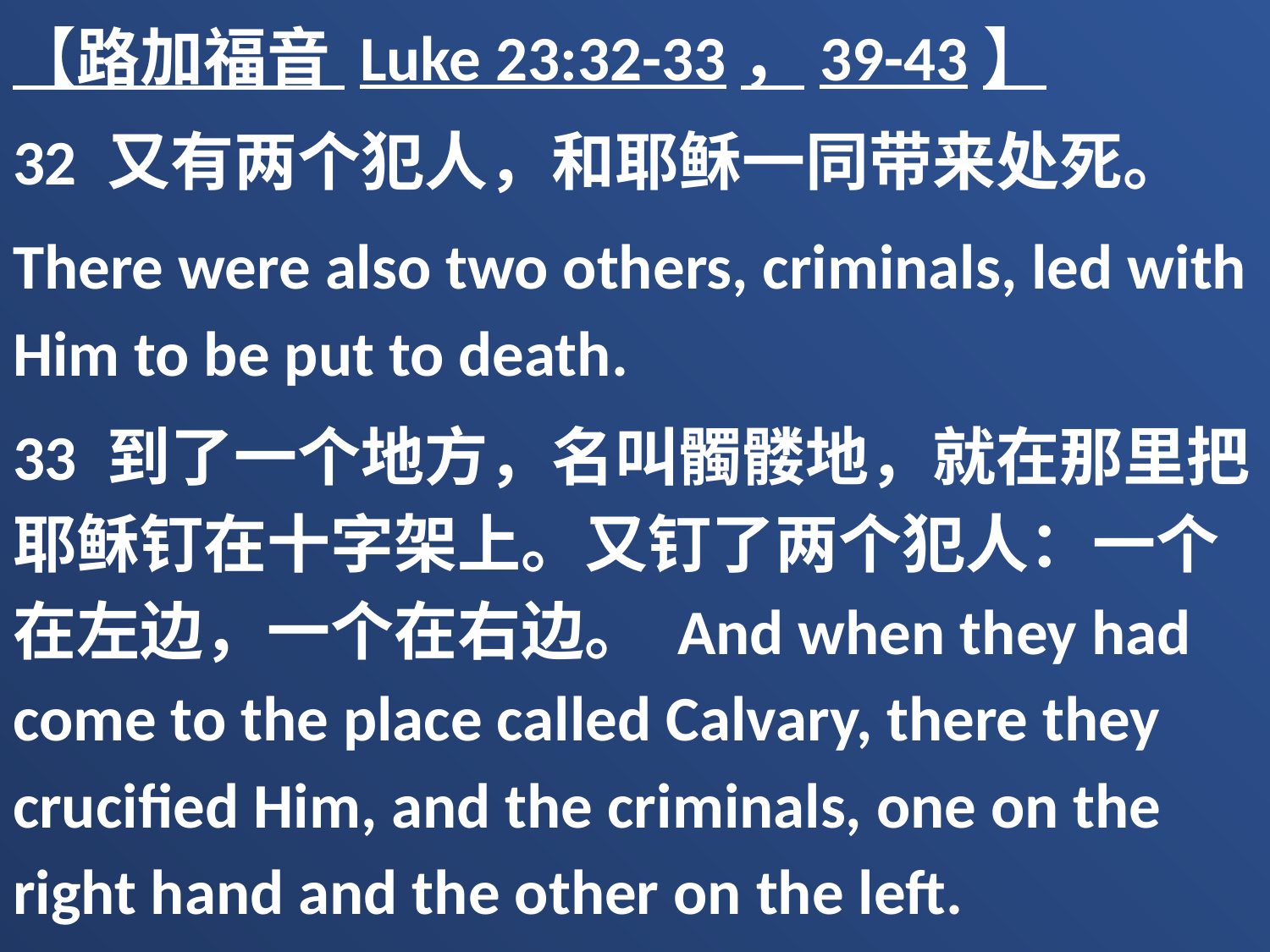

【路加福音 Luke 23:32-33，39-43】
32 又有两个犯人，和耶稣一同带来处死。
There were also two others, criminals, led with Him to be put to death.
33 到了一个地方，名叫髑髅地，就在那里把耶稣钉在十字架上。又钉了两个犯人：一个在左边，一个在右边。 And when they had come to the place called Calvary, there they crucified Him, and the criminals, one on the right hand and the other on the left.